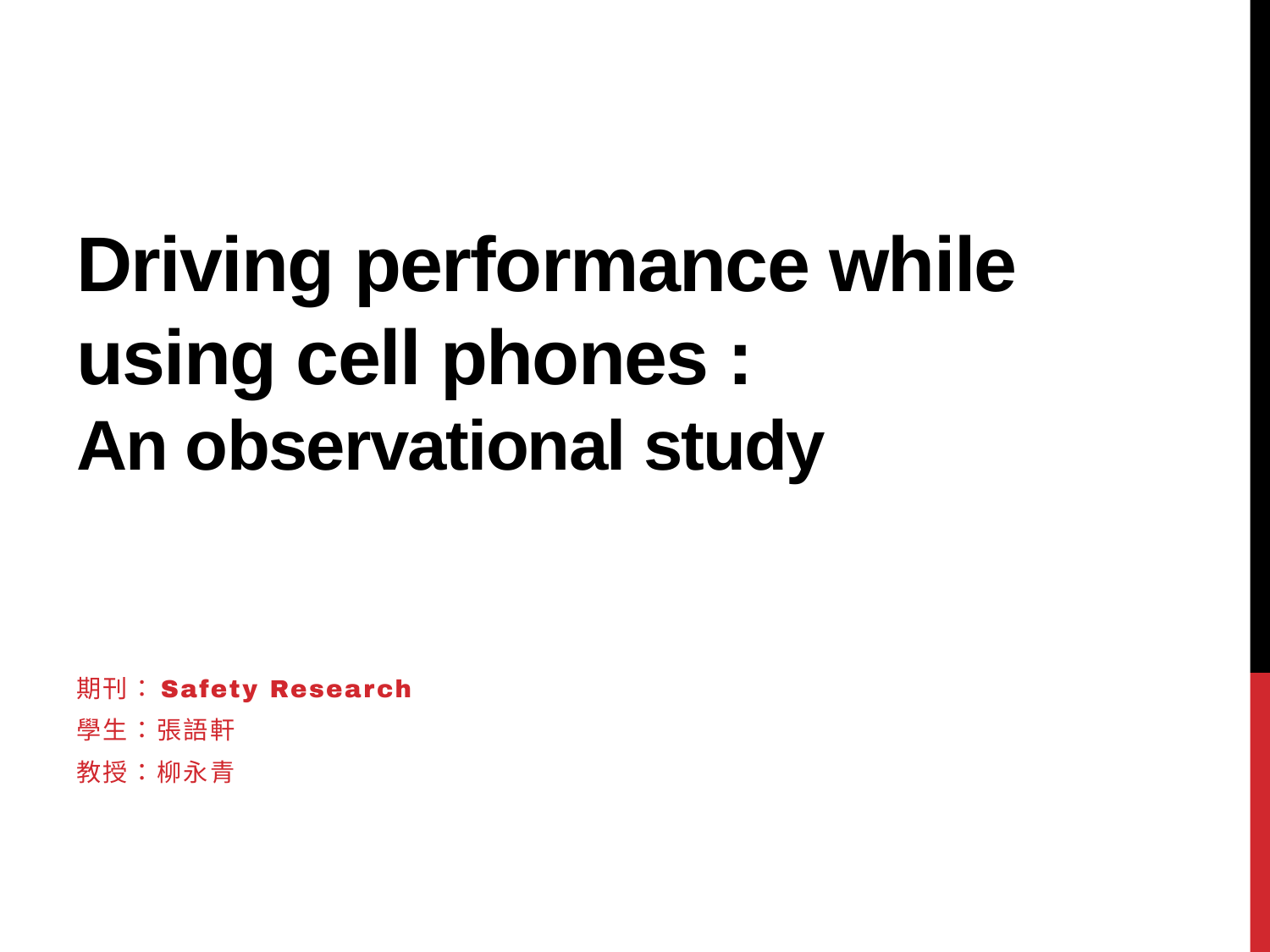

# Driving performance while using cell phones : An observational study
期刊：Safety Research
學生：張語軒
教授：柳永青